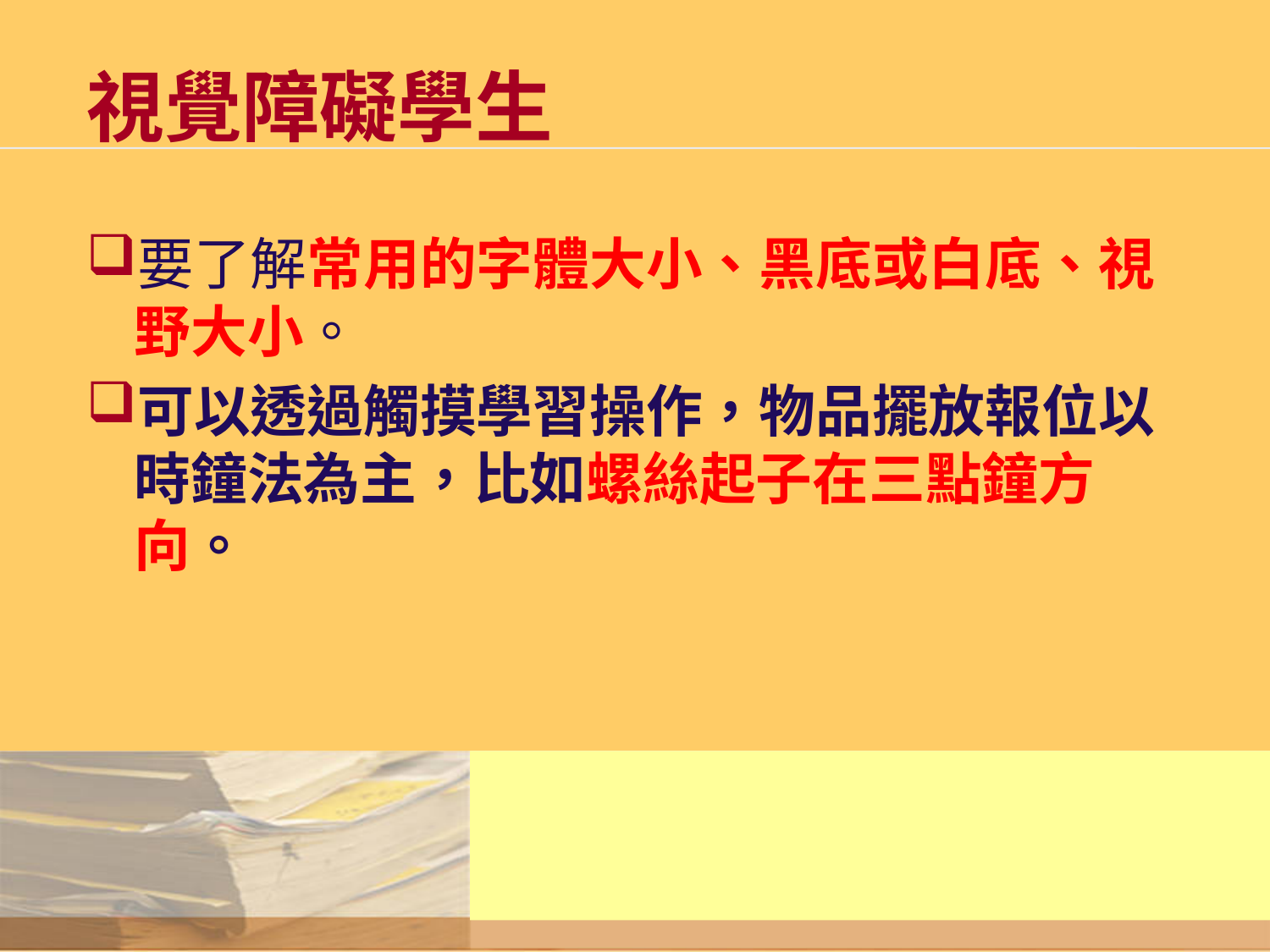

# 視覺障礙學生
要了解常用的字體大小、黑底或白底、視野大小。
可以透過觸摸學習操作，物品擺放報位以時鐘法為主，比如螺絲起子在三點鐘方向。